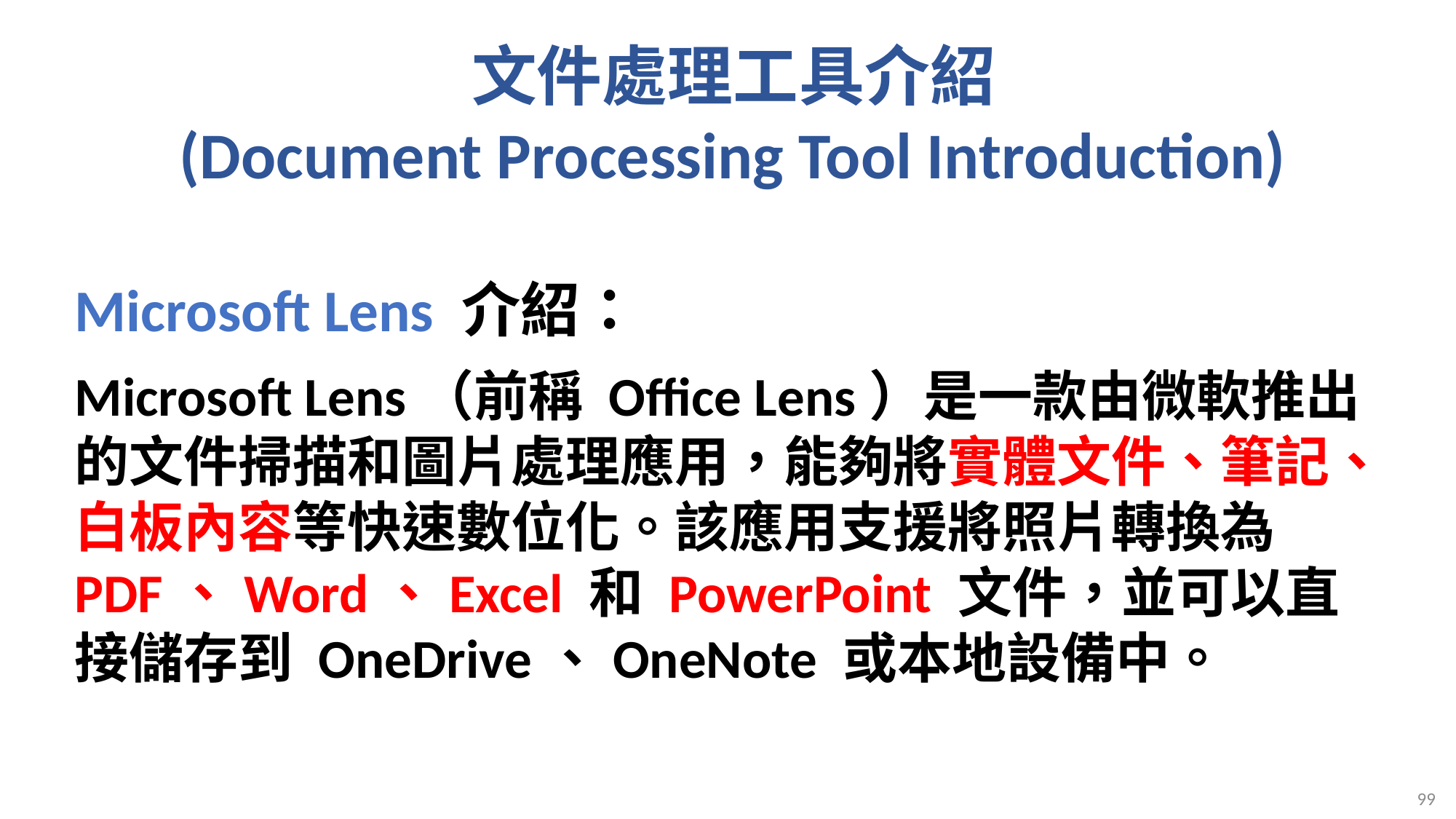

# 文件處理工具介紹 (Document Processing Tool Introduction)
Microsoft Lens 介紹：
Microsoft Lens（前稱 Office Lens）是一款由微軟推出的文件掃描和圖片處理應用，能夠將實體文件、筆記、白板內容等快速數位化。該應用支援將照片轉換為 PDF、Word、Excel 和 PowerPoint 文件，並可以直接儲存到 OneDrive、OneNote 或本地設備中。

99